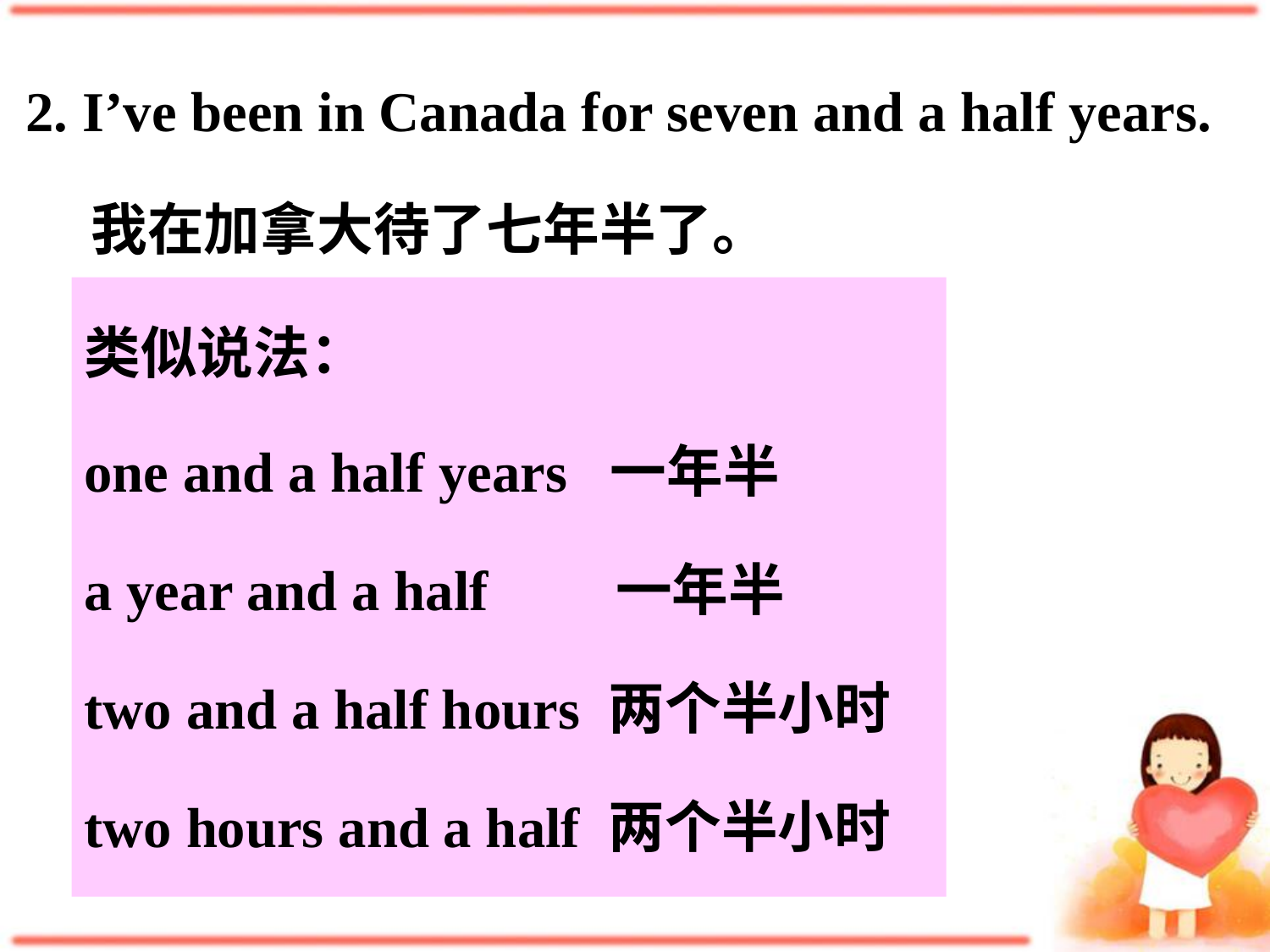

2. I’ve been in Canada for seven and a half years.
    我在加拿大待了七年半了。
类似说法：
one and a half years  一年半
a year and a half        一年半
two and a half hours 两个半小时
two hours and a half 两个半小时